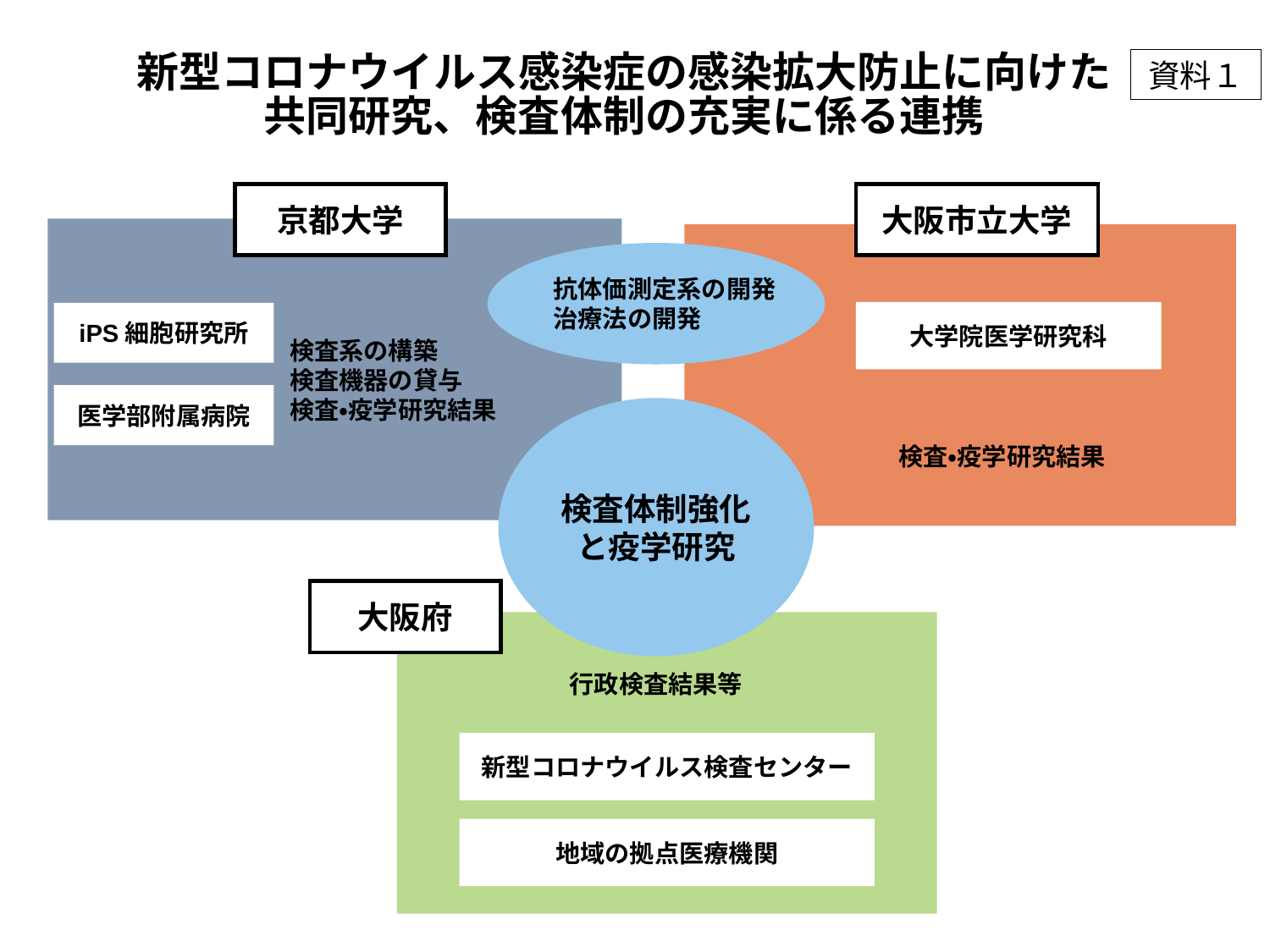

新型コロナウイルス感染症の感染拡大防止に向けた
共同研究、検査体制の充実に係る連携
資料１
大阪市立大学
京都大学

抗体価測定系の開発
治療法の開発
大学院医学研究科
iPS細胞研究所
検査系の構築
検査機器の貸与
検査・疫学研究結果
医学部附属病院
検査体制強化と疫学研究
検査・疫学研究結果
大阪府

行政検査結果等
新型コロナウイルス検査センター
地域の拠点医療機関